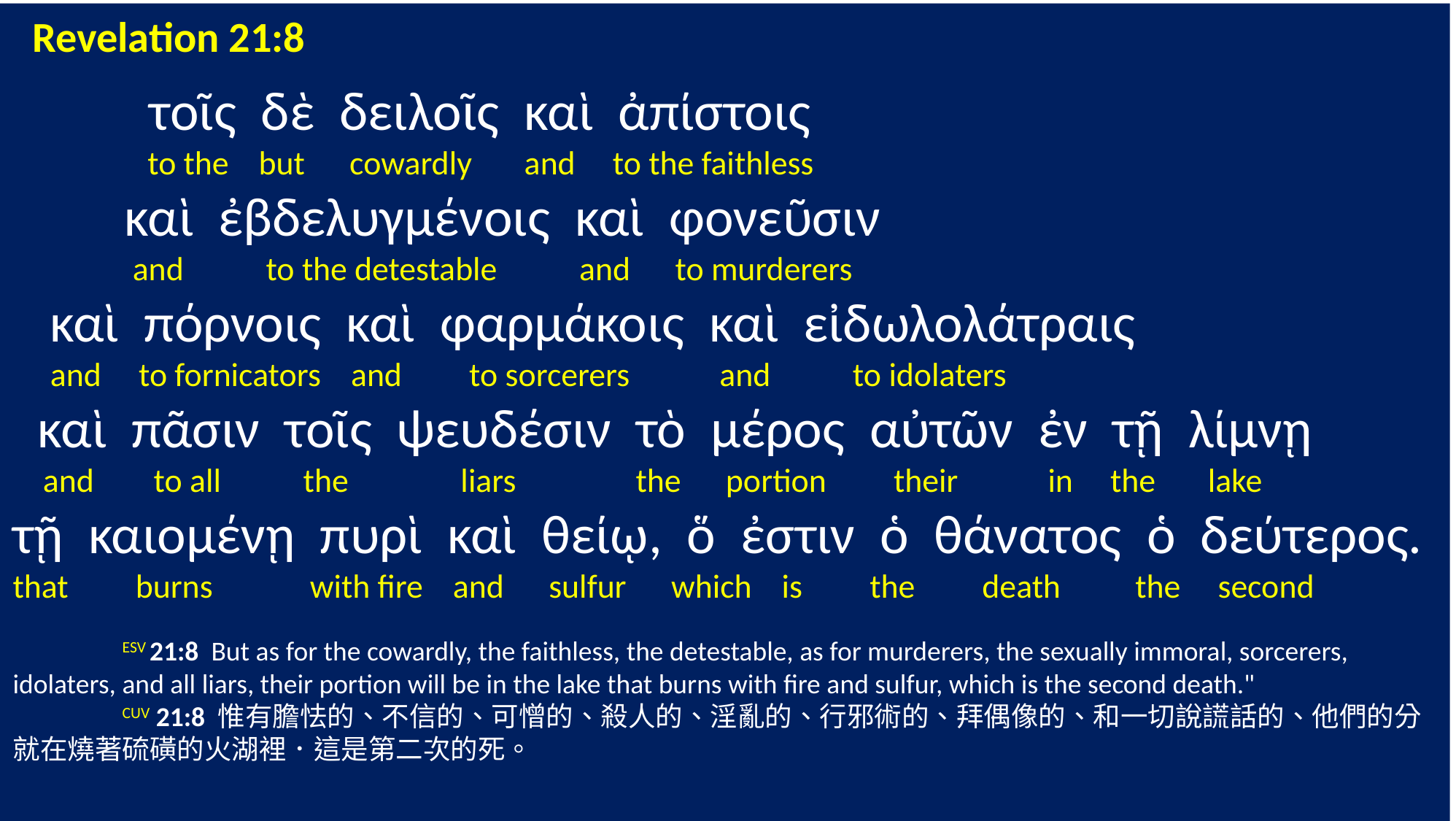

Revelation 21:8

           τοῖς  δὲ  δειλοῖς  καὶ  ἀπίστοις
                  to the    but      cowardly       and     to the faithless
         καὶ  ἐβδελυγμένοις  καὶ  φονεῦσιν
                and           to the detestable           and      to murderers
   καὶ  πόρνοις  καὶ  φαρμάκοις  καὶ  εἰδωλολάτραις
     and     to fornicators    and         to sorcerers            and           to idolaters
  καὶ  πᾶσιν  τοῖς  ψευδέσιν  τὸ  μέρος  αὐτῶν  ἐν  τῇ  λίμνῃ
    and        to all           the               liars                the      portion         their            in     the       lake
τῇ  καιομένῃ  πυρὶ  καὶ  θείῳ,  ὅ  ἐστιν  ὁ  θάνατος  ὁ  δεύτερος.
that         burns             with fire    and      sulfur      which    is         the         death          the     second

	ESV 21:8  But as for the cowardly, the faithless, the detestable, as for murderers, the sexually immoral, sorcerers, idolaters, and all liars, their portion will be in the lake that burns with fire and sulfur, which is the second death."
	CUV 21:8 惟有膽怯的、不信的、可憎的、殺人的、淫亂的、行邪術的、拜偶像的、和一切說謊話的、他們的分就在燒著硫磺的火湖裡．這是第二次的死。